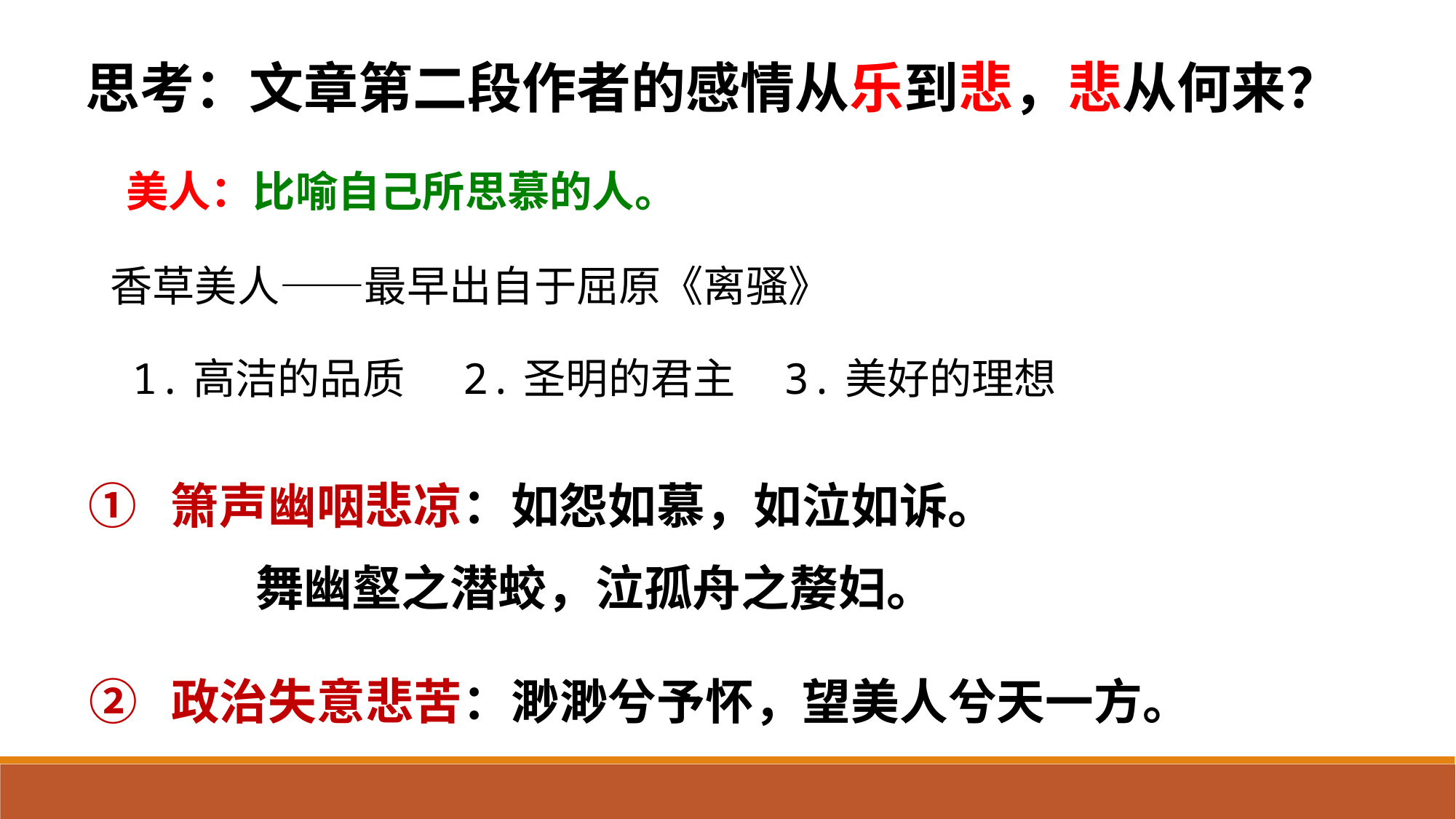

思考：文章第二段作者的感情从乐到悲，悲从何来？
   美人：比喻自己所思慕的人。

  香草美人——最早出自于屈原《离骚》

  1.高洁的品质     2.圣明的君主    3.美好的理想

   ①  箫声幽咽悲凉：如怨如慕，如泣如诉。
                 舞幽壑之潜蛟，泣孤舟之嫠妇。
    ②  政治失意悲苦：渺渺兮予怀，望美人兮天一方。